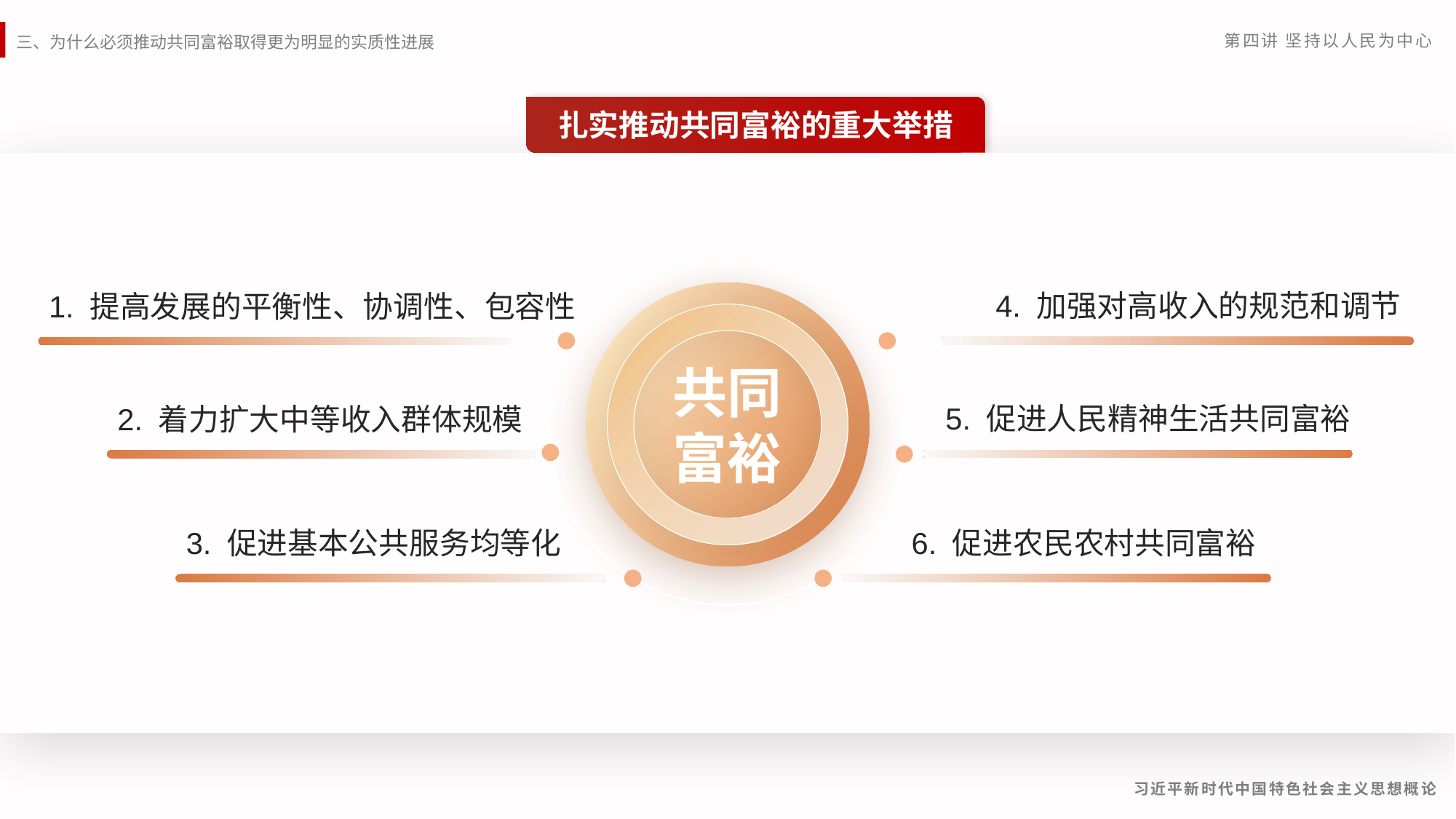

扎实推动共同富裕的重大举措

共同
富裕

4. 加强对高收入的规范和调节

1. 提高发展的平衡性、协调性、包容性

5. 促进人民精神生活共同富裕

2. 着力扩大中等收入群体规模

6. 促进农民农村共同富裕

3. 促进基本公共服务均等化